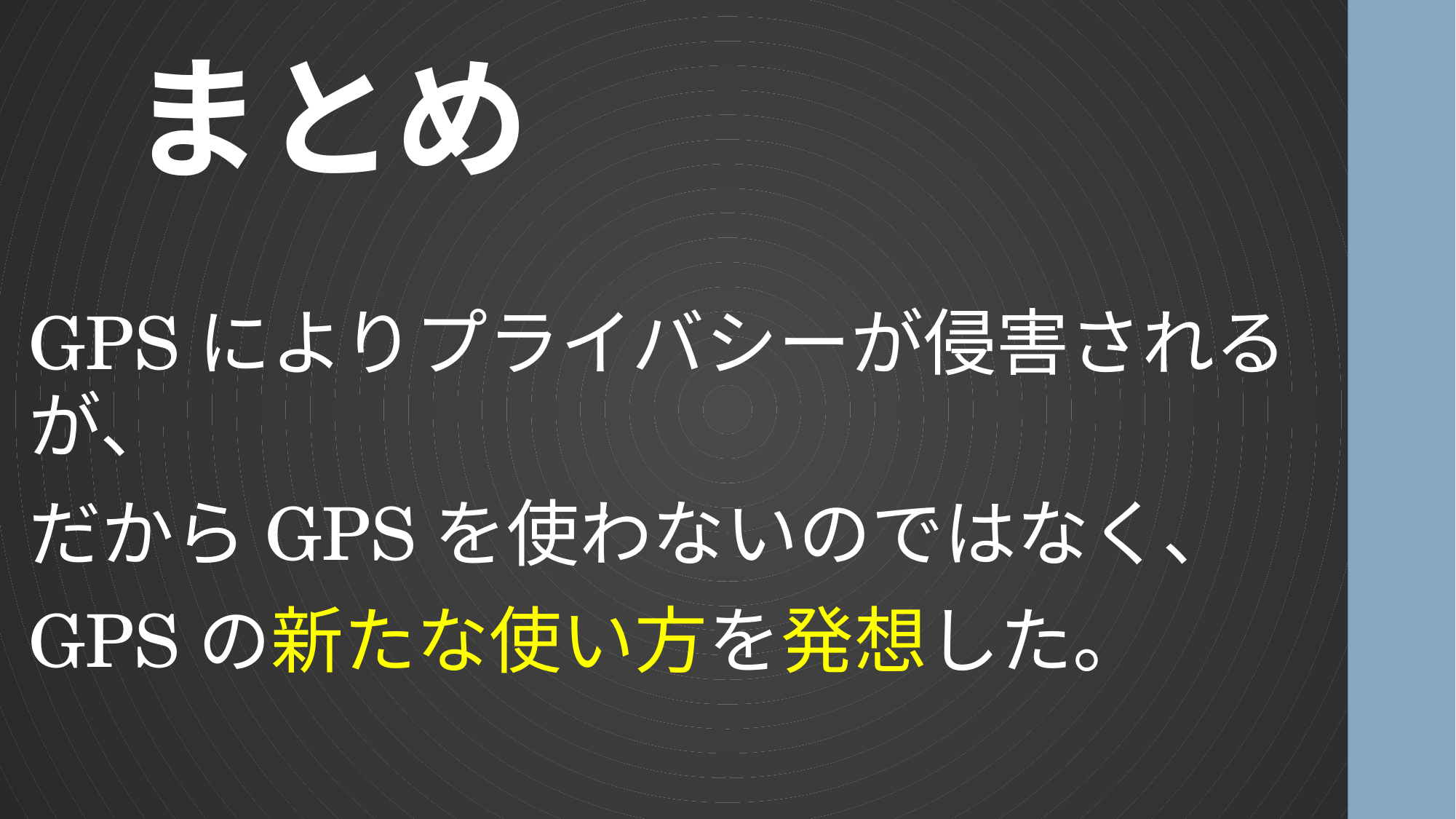

# まとめ

GPSによりプライバシーが侵害されるが、
だからGPSを使わないのではなく、
GPSの新たな使い方を発想した。